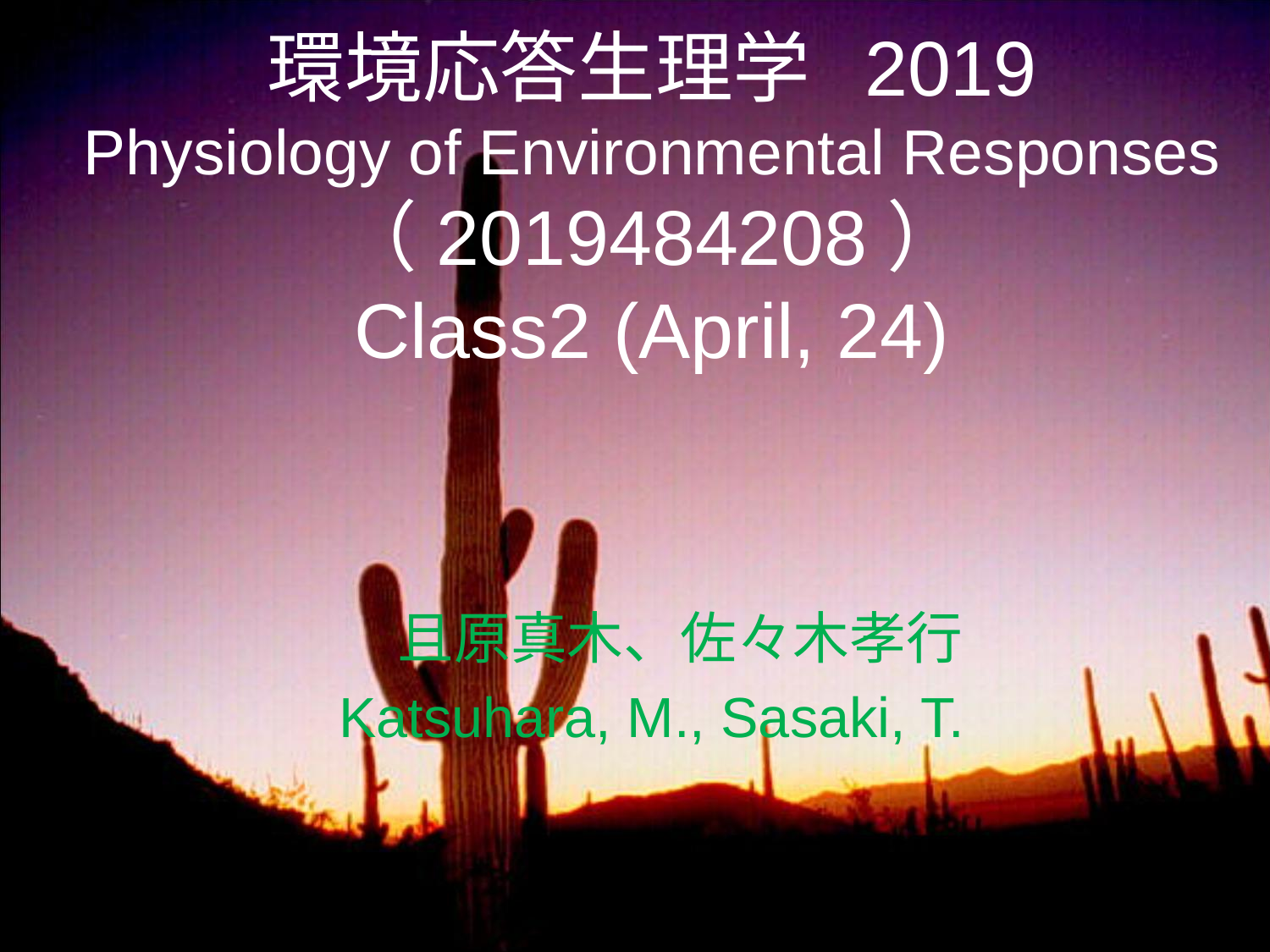

# 環境応答生理学  2019 Physiology of Environmental Responses （2019484208） Class2 (April, 24)
　且原真木、佐々木孝行
Katsuhara, M., Sasaki, T.